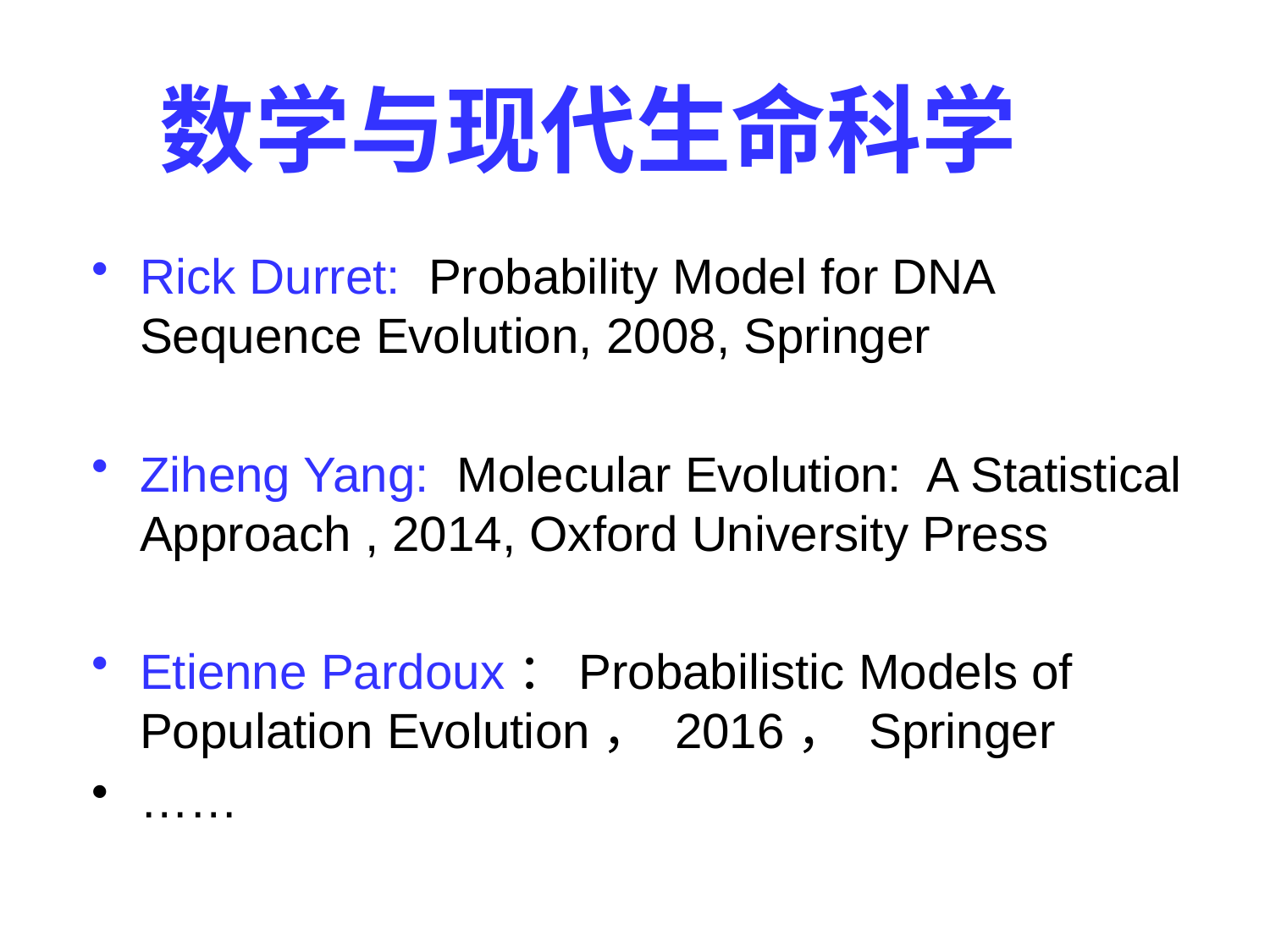

数学与现代生命科学
Rick Durret:  Probability Model for DNA Sequence Evolution, 2008, Springer

Ziheng Yang:  Molecular Evolution:  A Statistical Approach , 2014, Oxford University Press

Etienne Pardoux：Probabilistic Models of Population Evolution， 2016， Springer
……